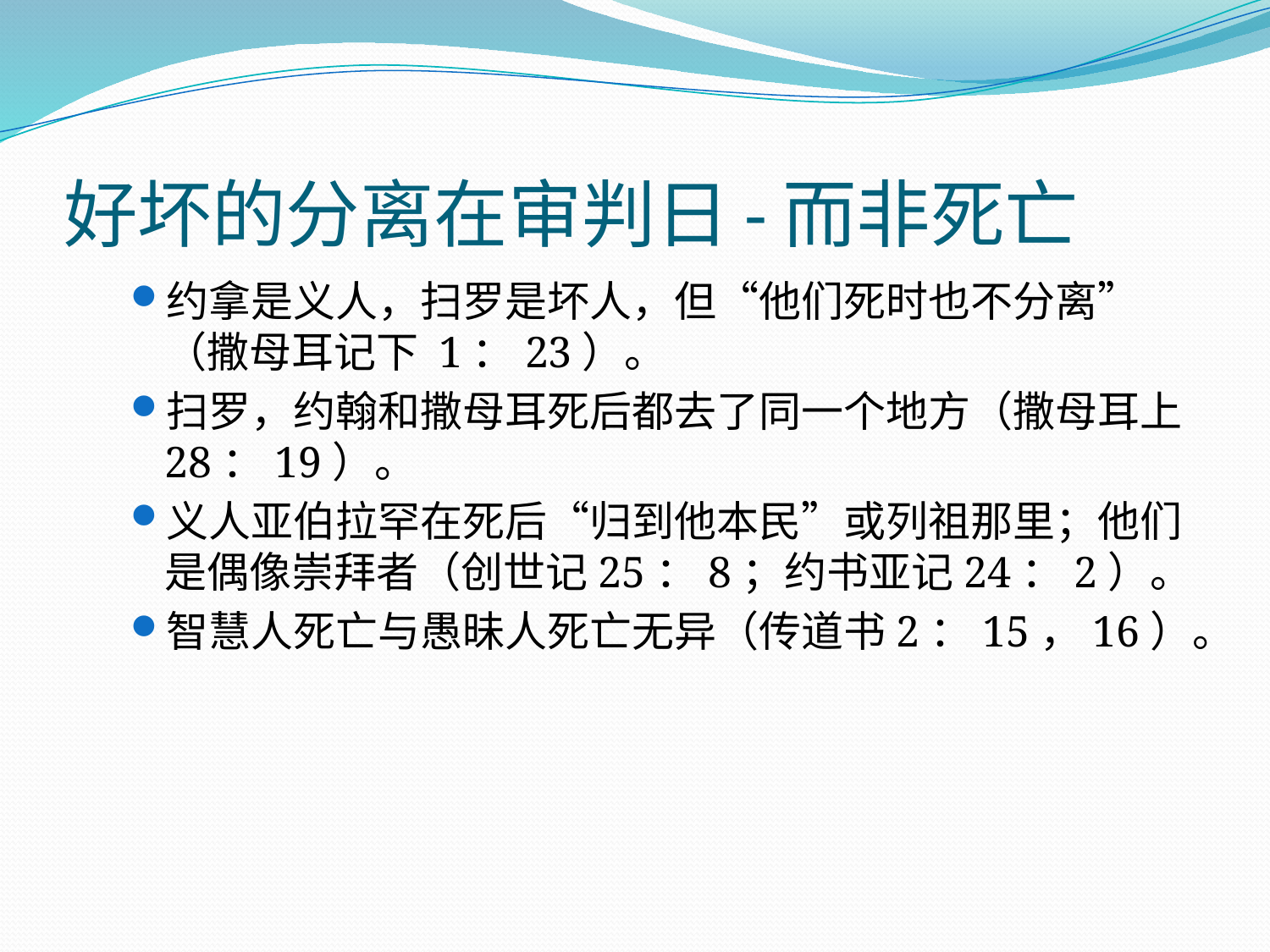

# 好坏的分离在审判日-而非死亡
约拿是义人，扫罗是坏人，但“他们死时也不分离”（撒母耳记下 1：23）。
扫罗，约翰和撒母耳死后都去了同一个地方（撒母耳上28：19）。
义人亚伯拉罕在死后“归到他本民”或列祖那里；他们是偶像崇拜者（创世记25：8；约书亚记24：2）。
智慧人死亡与愚昧人死亡无异（传道书2：15，16）。